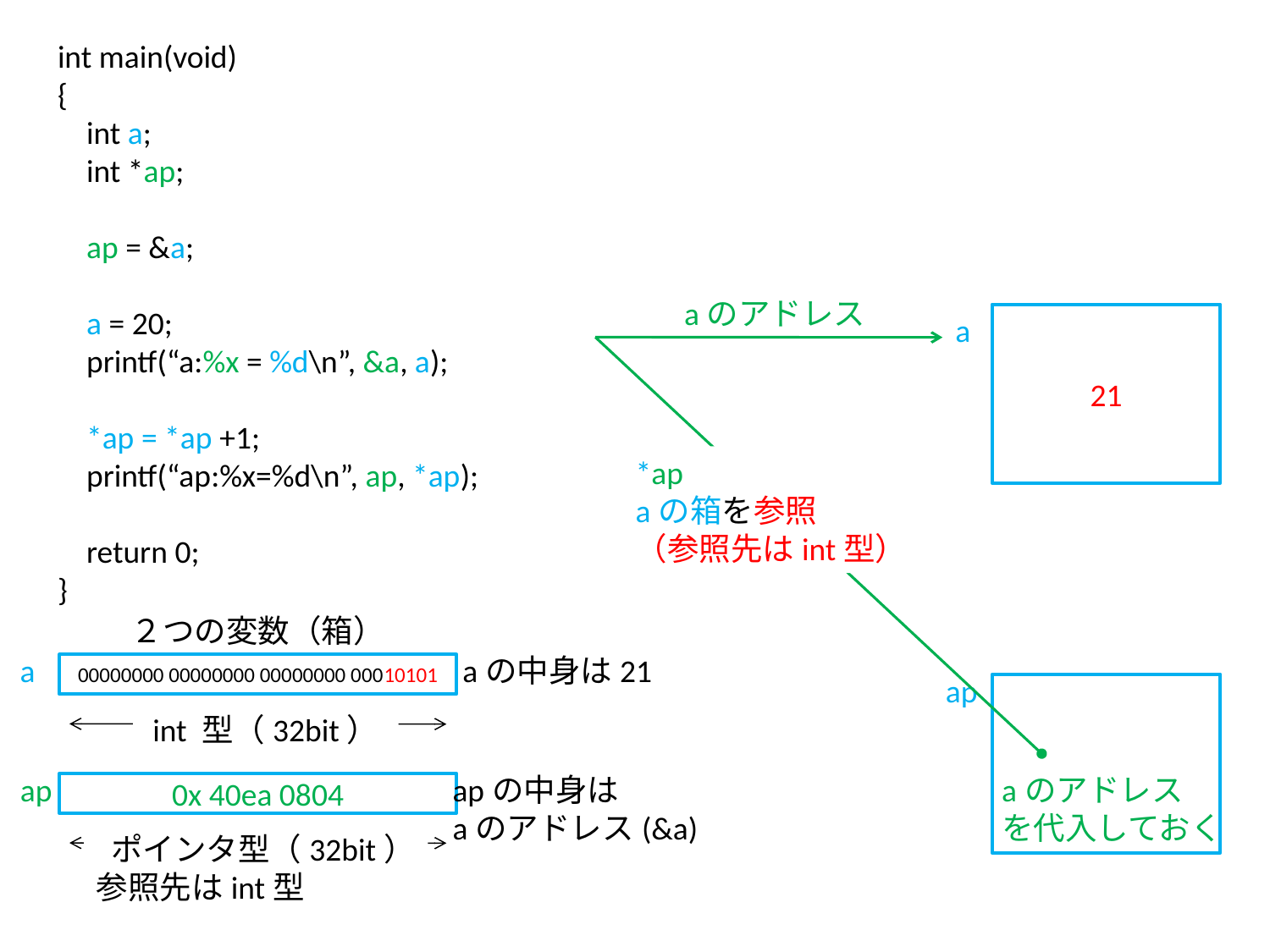

int main(void)
{
    int a;
    int *ap;

    ap = &a;

    a = 20;
    printf(“a:%x = %d\n”, &a, a);

    *ap = *ap +1;
    printf(“ap:%x=%d\n”, ap, *ap);

    return 0;
}
aのアドレス
a
21
*ap
aの箱を参照
（参照先はint型）
２つの変数（箱）
 a
00000000 00000000 00000000 00010101
 int 型（32bit）
aの中身は21
ap

 ap
0x 40ea 0804
 ポインタ型（32bit）
参照先はint型
apの中身は
aのアドレス(&a)
aのアドレス
を代入しておく